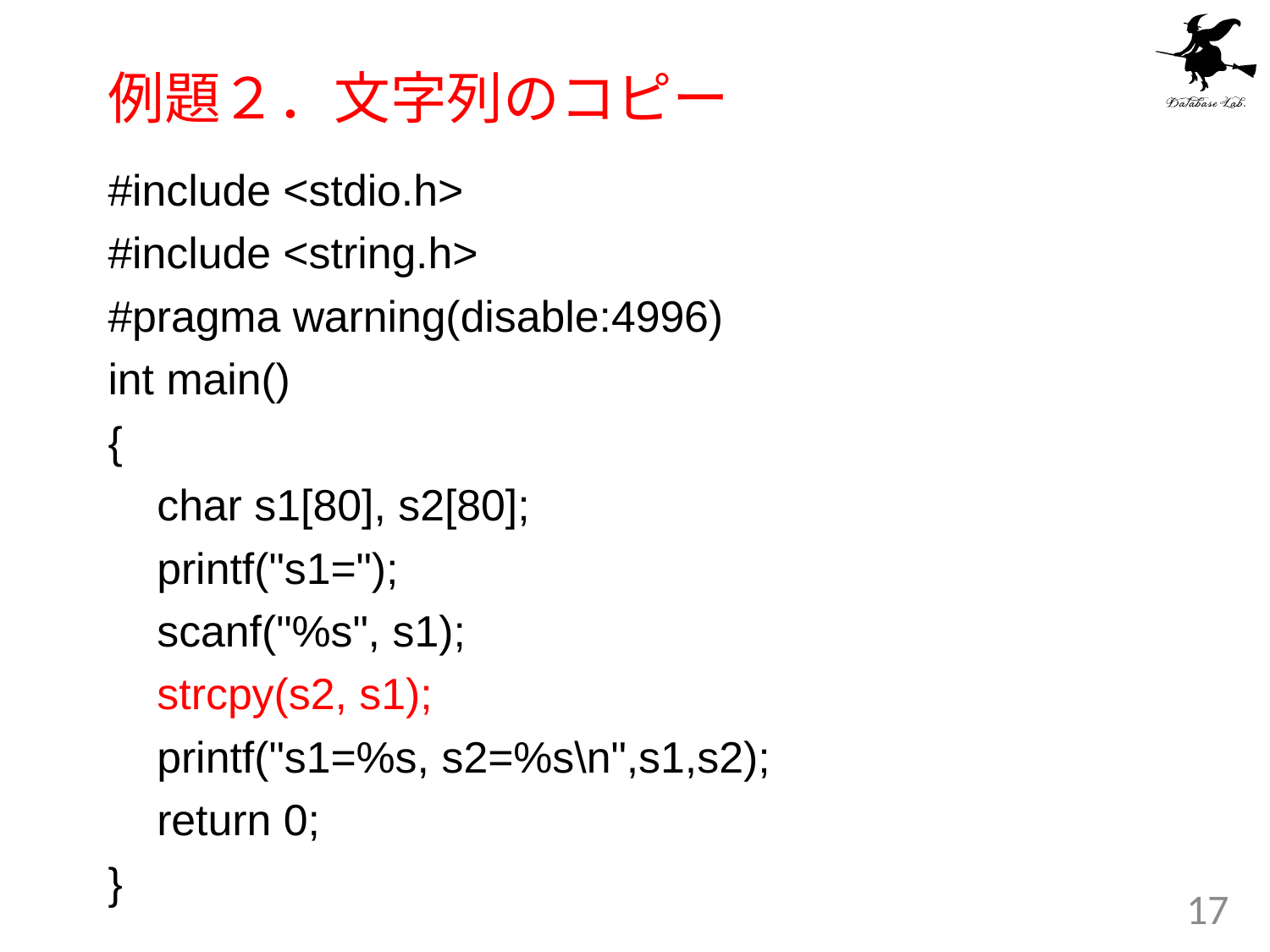

# 例題２．文字列のコピー
#include <stdio.h>
#include <string.h>
#pragma warning(disable:4996)
int main()
{
    char s1[80], s2[80];
    printf("s1=");
    scanf("%s", s1);
    strcpy(s2, s1);
    printf("s1=%s, s2=%s\n",s1,s2);
    return 0;
}
17